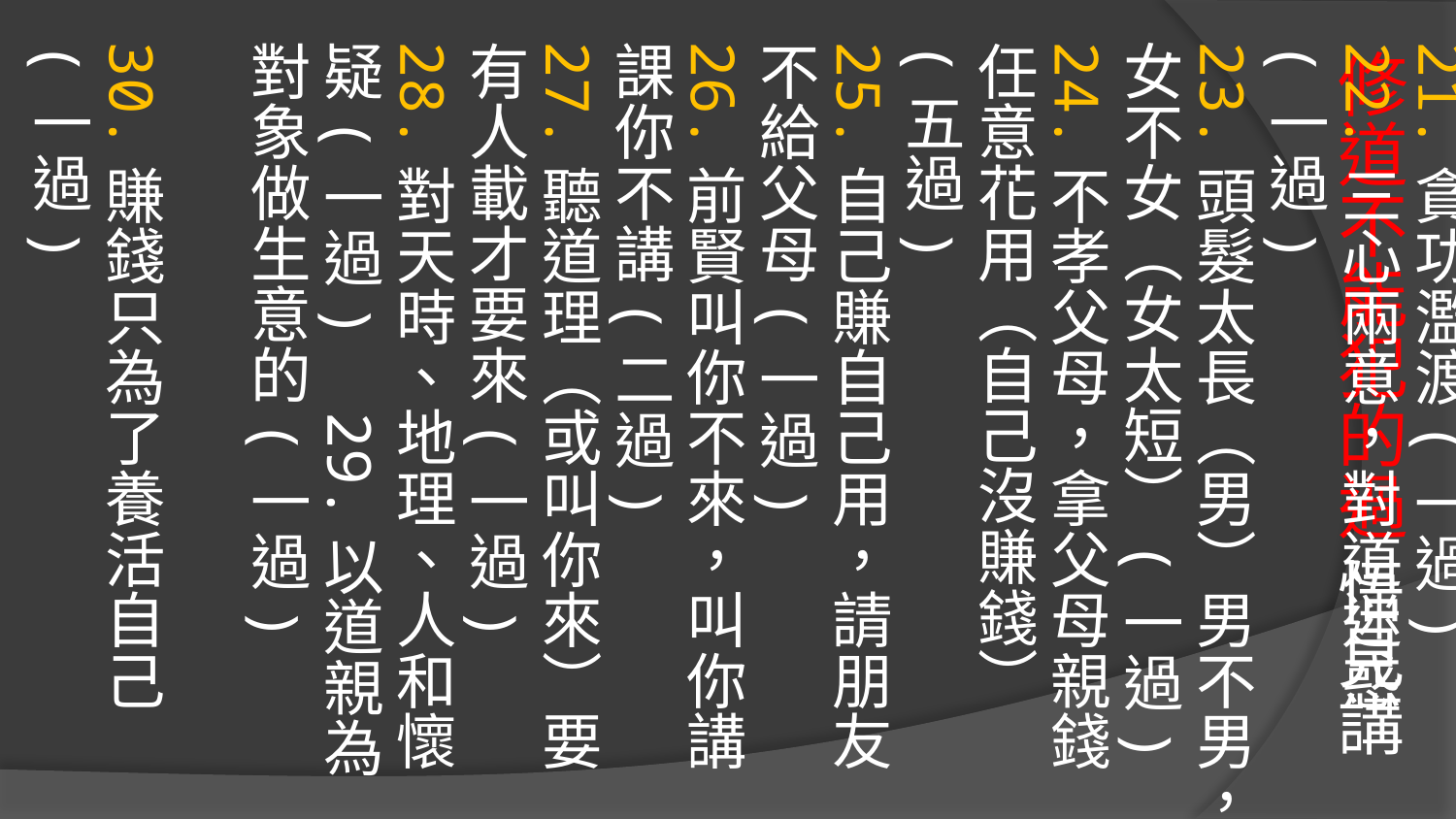

# 修道不能犯的過 悟見講
21.貪功濫渡(一過)
22.三心兩意，對道迷惑(一過)
23.頭髮太長（男）男不男，女不女（女太短）(一過)
24.不孝父母，拿父母親錢任意花用（自己沒賺錢）(五過)
25.自己賺自己用，請朋友不給父母(一過)
26.前賢叫你不來，叫你講課你不講(二過)
27.聽道理（或叫你來）要有人載才要來(一過)
28.對天時、地理、人和懷疑(一過)  29.以道親為對象做生意的(一過)                         30.賺錢只為了養活自己(一過)